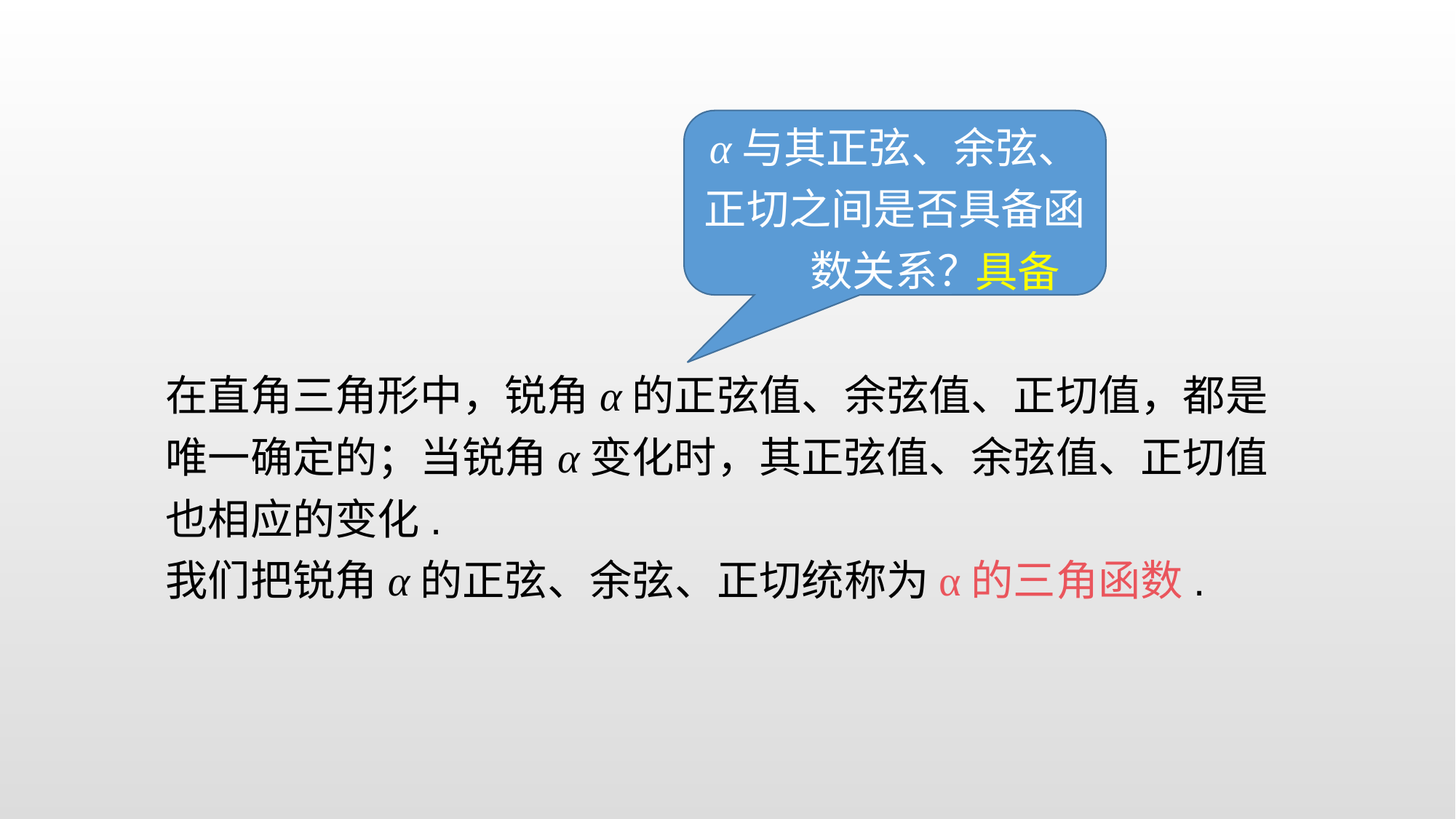

α与其正弦、余弦、正切之间是否具备函数关系？
具备
在直角三角形中，锐角α的正弦值、余弦值、正切值，都是唯一确定的；当锐角α变化时，其正弦值、余弦值、正切值也相应的变化.
我们把锐角α的正弦、余弦、正切统称为α的三角函数.